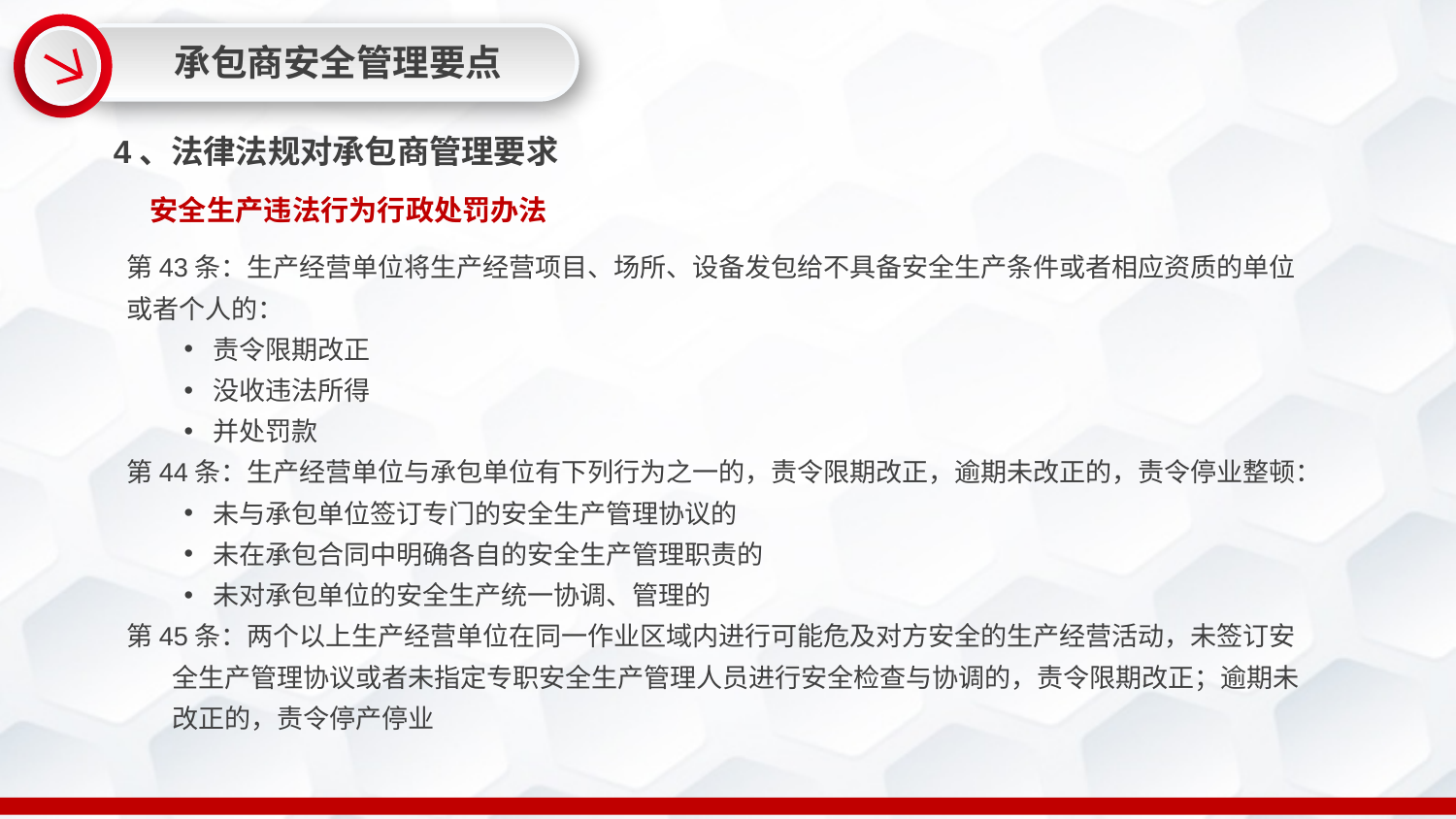

承包商安全管理要点
4、法律法规对承包商管理要求
安全生产违法行为行政处罚办法
第43条：生产经营单位将生产经营项目、场所、设备发包给不具备安全生产条件或者相应资质的单位或者个人的：
责令限期改正
没收违法所得
并处罚款
第44条：生产经营单位与承包单位有下列行为之一的，责令限期改正，逾期未改正的，责令停业整顿：
未与承包单位签订专门的安全生产管理协议的
未在承包合同中明确各自的安全生产管理职责的
未对承包单位的安全生产统一协调、管理的
第45条：两个以上生产经营单位在同一作业区域内进行可能危及对方安全的生产经营活动，未签订安全生产管理协议或者未指定专职安全生产管理人员进行安全检查与协调的，责令限期改正；逾期未改正的，责令停产停业